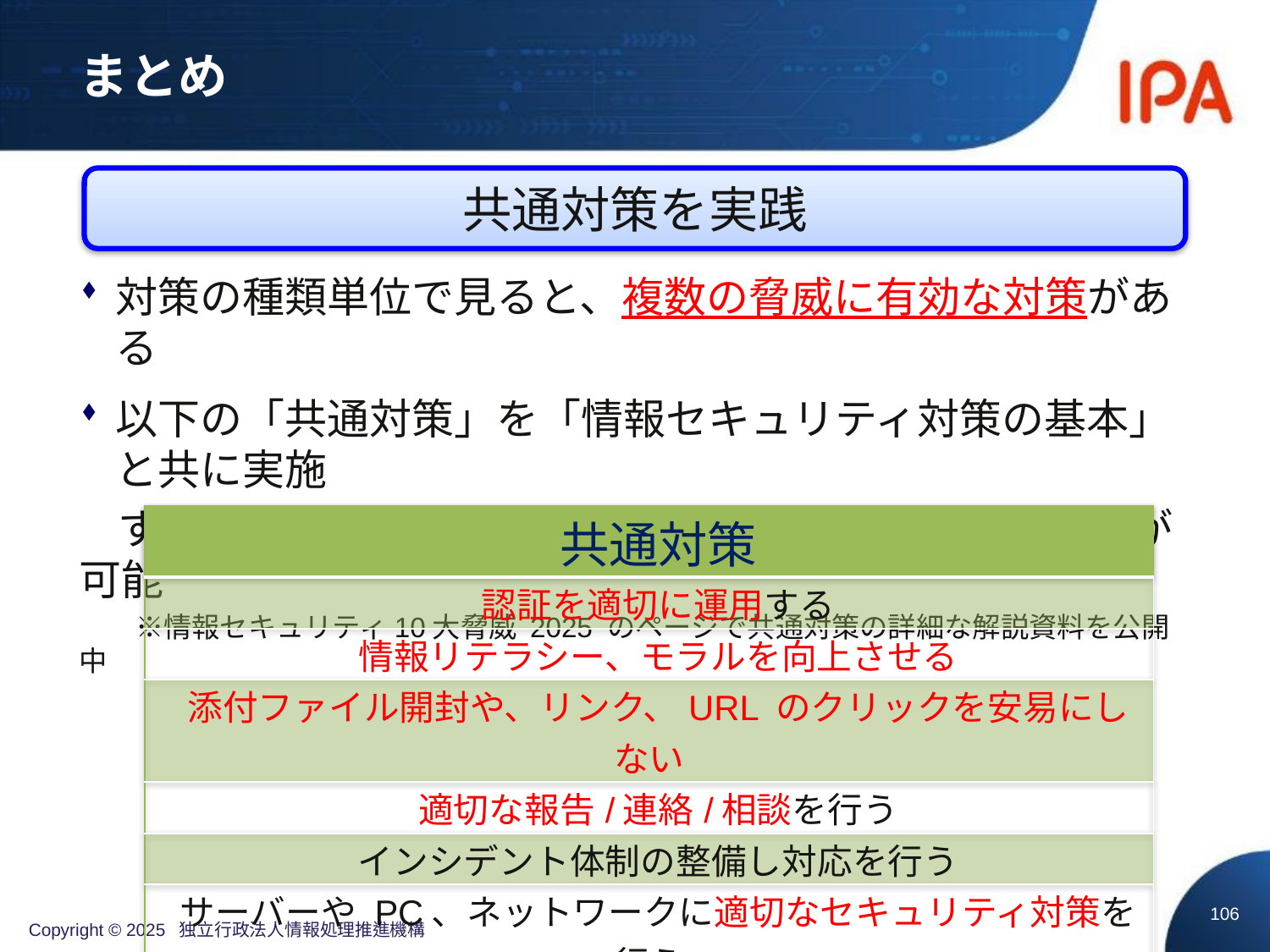

# まとめ
共通対策を実践
対策の種類単位で見ると、複数の脅威に有効な対策がある

以下の「共通対策」を「情報セキュリティ対策の基本」と共に実施
   することで、より効率的に広範囲な対策を進めることが可能
　　※情報セキュリティ10大脅威 2025 のページで共通対策の詳細な解説資料を公開中

| 共通対策 |
| --- |
| 認証を適切に運用する |
| 情報リテラシー、モラルを向上させる |
| 添付ファイル開封や、リンク、URL のクリックを安易にしない |
| 適切な報告/連絡/相談を行う |
| インシデント体制の整備し対応を行う |
| サーバーや PC、ネットワークに適切なセキュリティ対策を行う |
| 適切なバックアップ運用を行う |
106
Copyright © 2025  独立行政法人情報処理推進機構